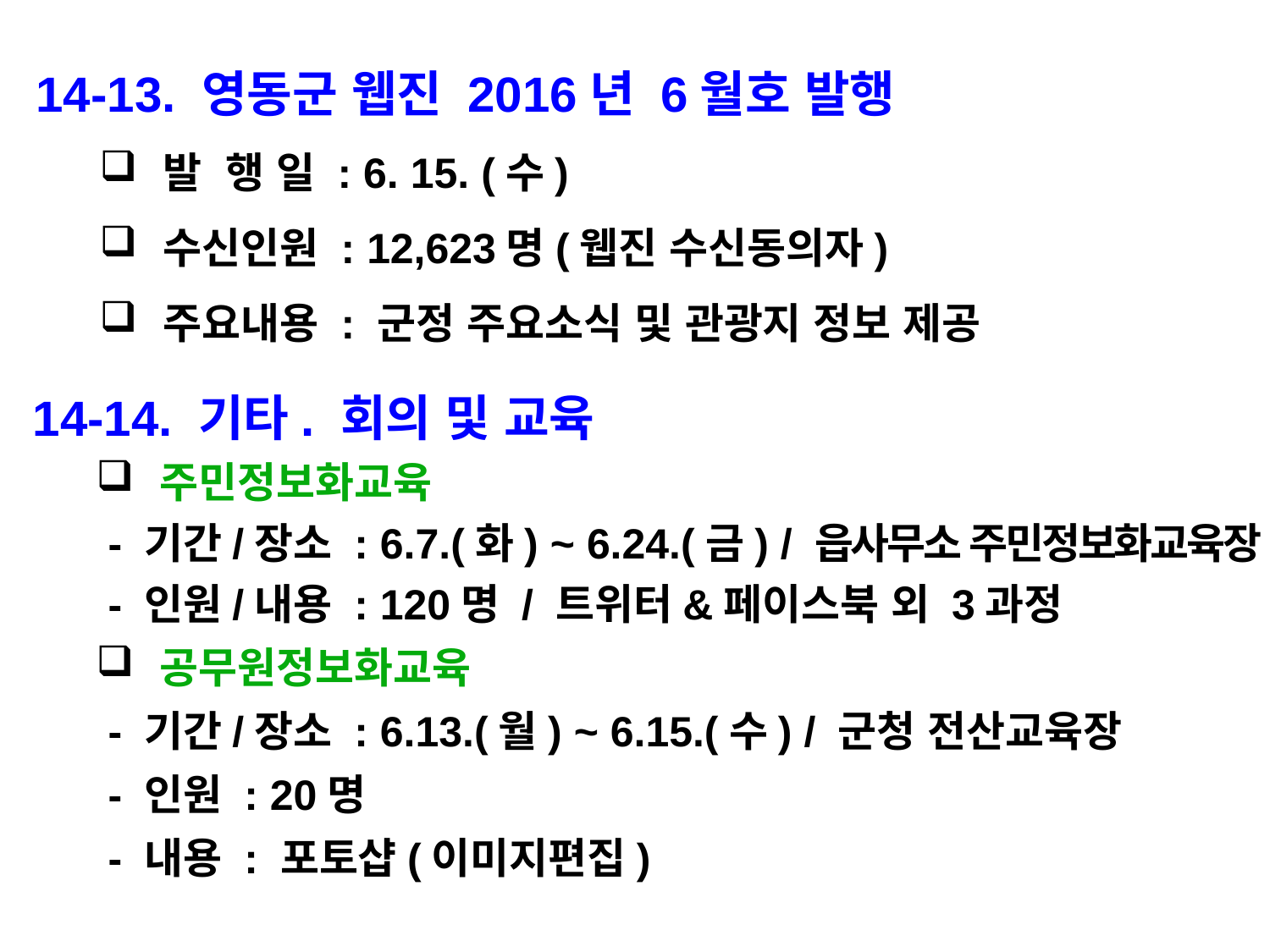

14-13. 영동군 웹진 2016년 6월호 발행
발  행 일 : 6. 15. (수)
수신인원 : 12,623명(웹진 수신동의자)
주요내용 : 군정 주요소식 및 관광지 정보 제공
14-14. 기타. 회의 및 교육
주민정보화교육
 - 기간/장소 : 6.7.(화) ~ 6.24.(금) / 읍사무소 주민정보화교육장
 - 인원/내용 : 120명 / 트위터&페이스북 외 3과정
공무원정보화교육
 - 기간/장소 : 6.13.(월) ~ 6.15.(수) / 군청 전산교육장
 - 인원 : 20명
 - 내용 : 포토샵(이미지편집)